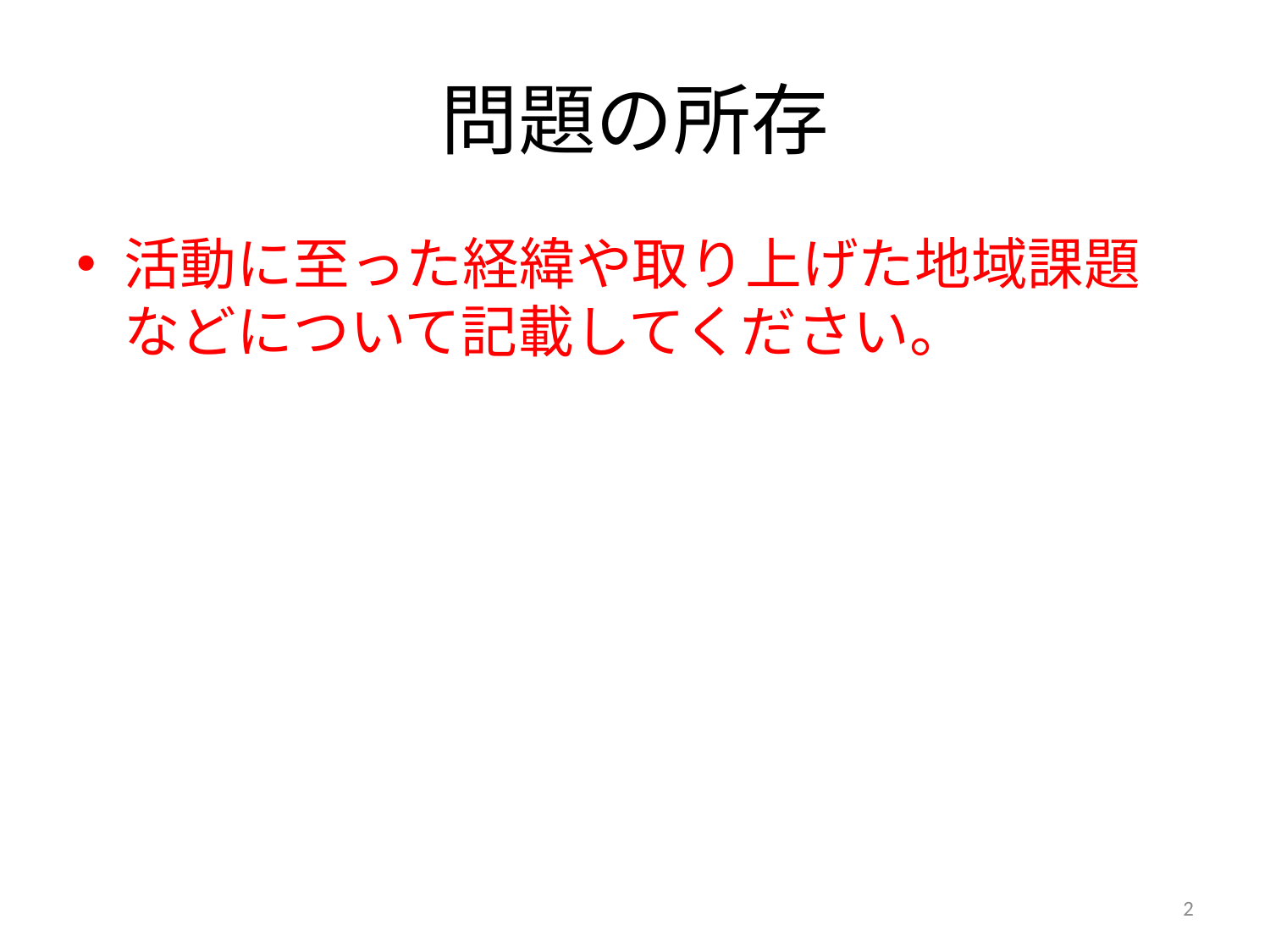

# 問題の所存
活動に至った経緯や取り上げた地域課題などについて記載してください。

2